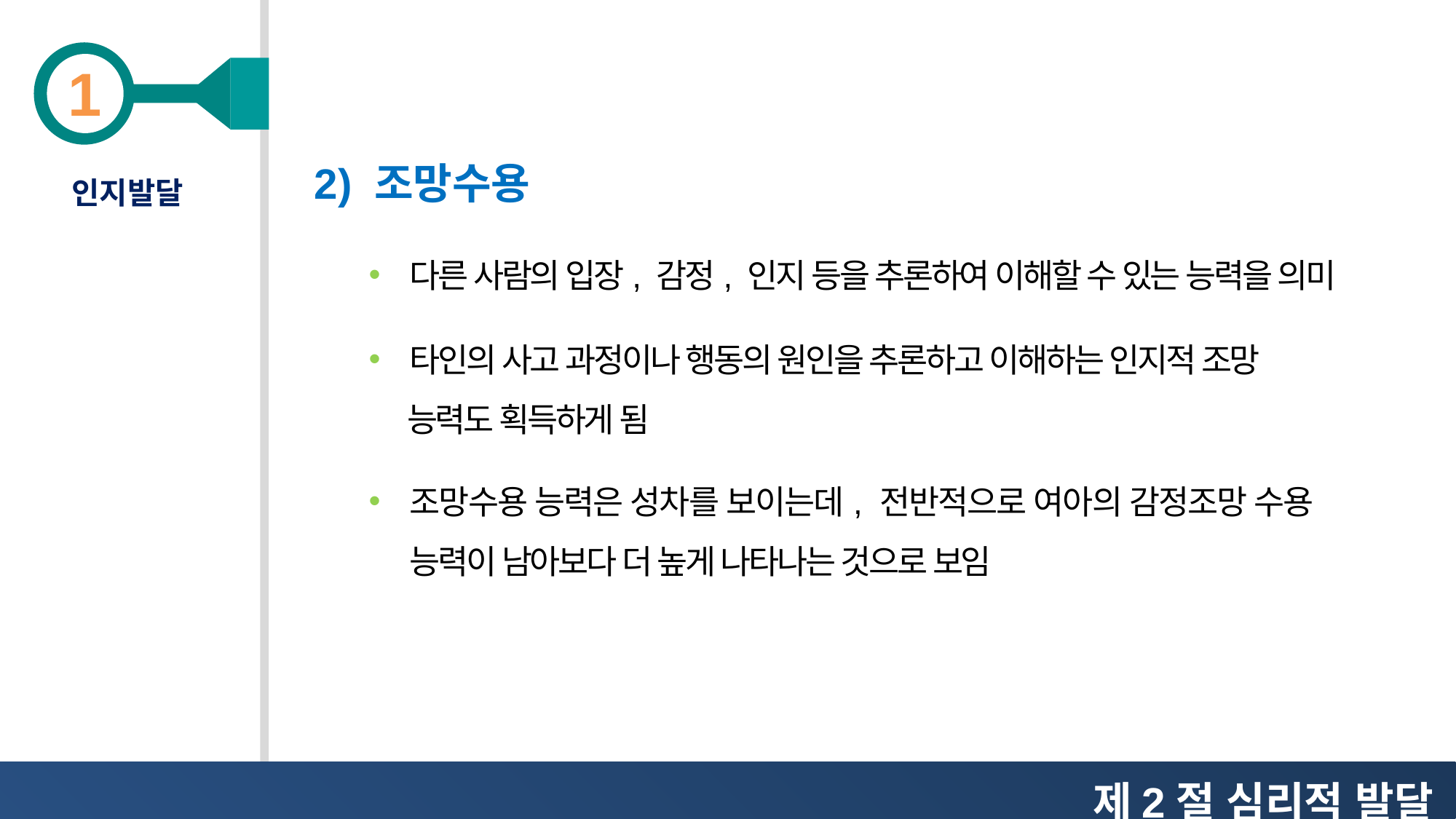

2) 조망수용
인지발달
다른 사람의 입장, 감정, 인지 등을 추론하여 이해할 수 있는 능력을 의미

타인의 사고 과정이나 행동의 원인을 추론하고 이해하는 인지적 조망
    능력도 획득하게 됨

조망수용 능력은 성차를 보이는데, 전반적으로 여아의 감정조망 수용            능력이 남아보다 더 높게 나타나는 것으로 보임
제2절 심리적 발달